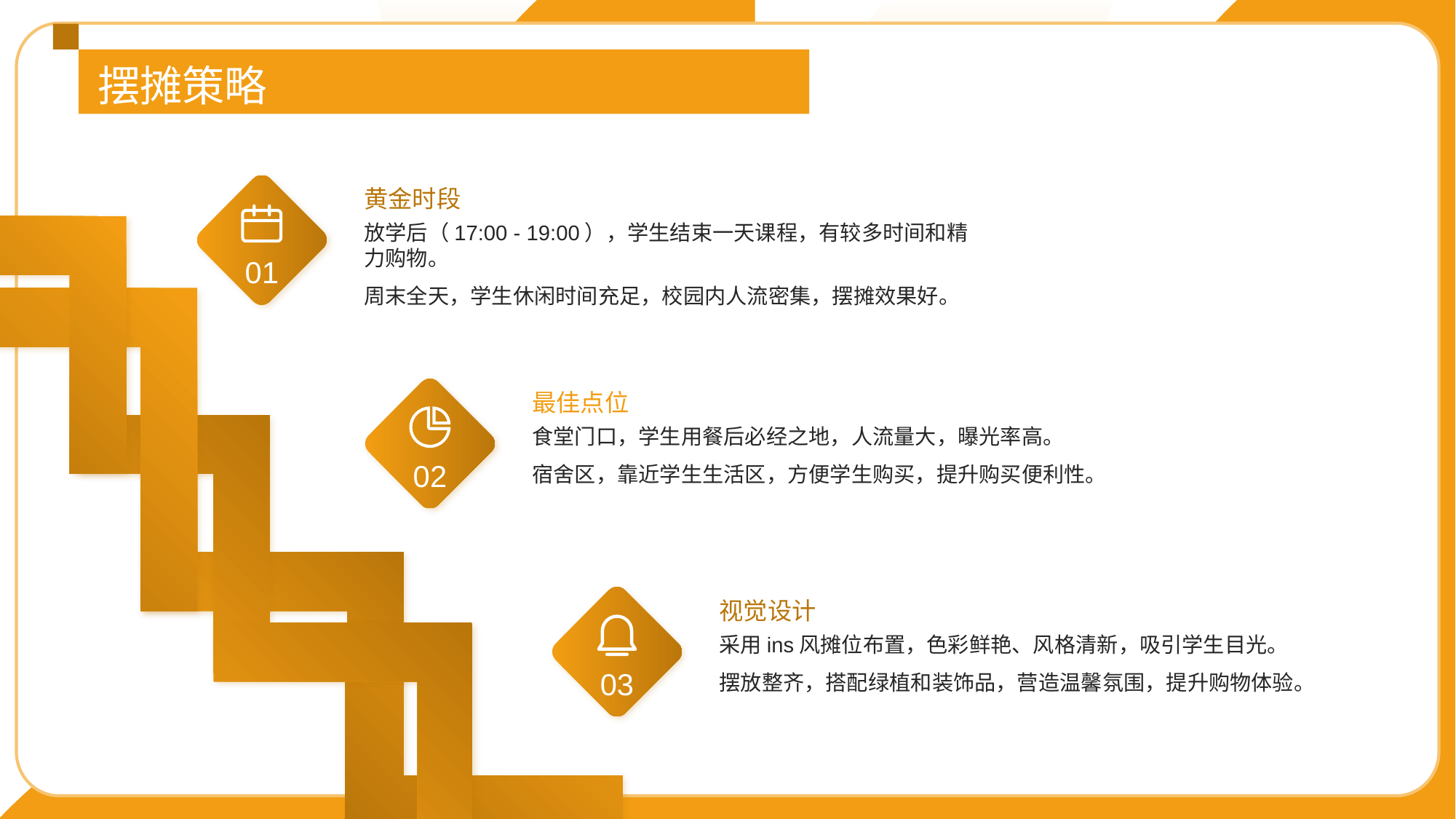

摆摊策略
黄金时段

放学后（17:00 - 19:00），学生结束一天课程，有较多时间和精力购物。
周末全天，学生休闲时间充足，校园内人流密集，摆摊效果好。
01

最佳点位

食堂门口，学生用餐后必经之地，人流量大，曝光率高。
宿舍区，靠近学生生活区，方便学生购买，提升购买便利性。
02

视觉设计

采用ins风摊位布置，色彩鲜艳、风格清新，吸引学生目光。
摆放整齐，搭配绿植和装饰品，营造温馨氛围，提升购物体验。
03